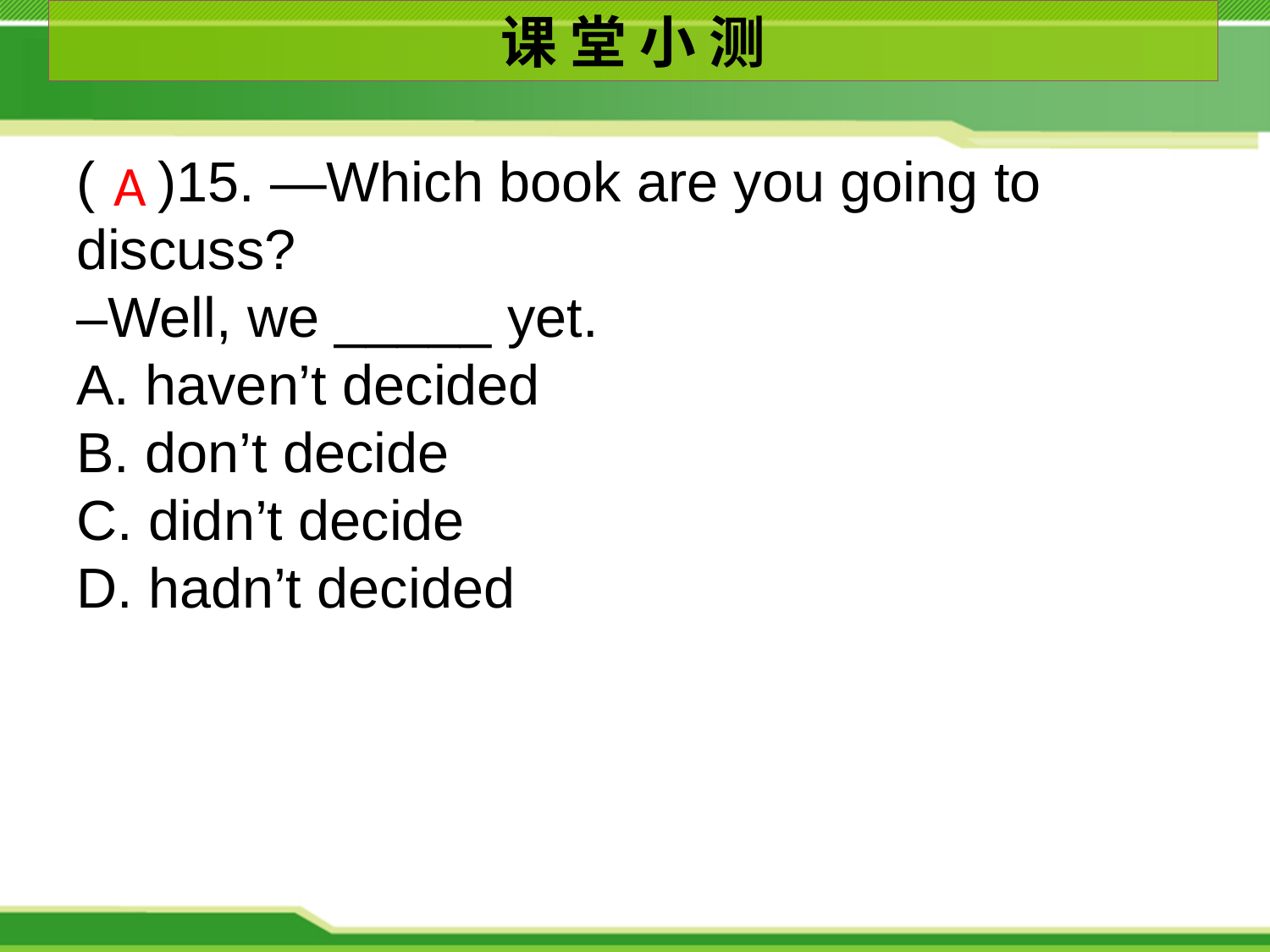

课 堂 小 测
(    )15. —Which book are you going to discuss?
–Well, we _____ yet.
A. haven’t decided
B. don’t decide
C. didn’t decide
D. hadn’t decided
A